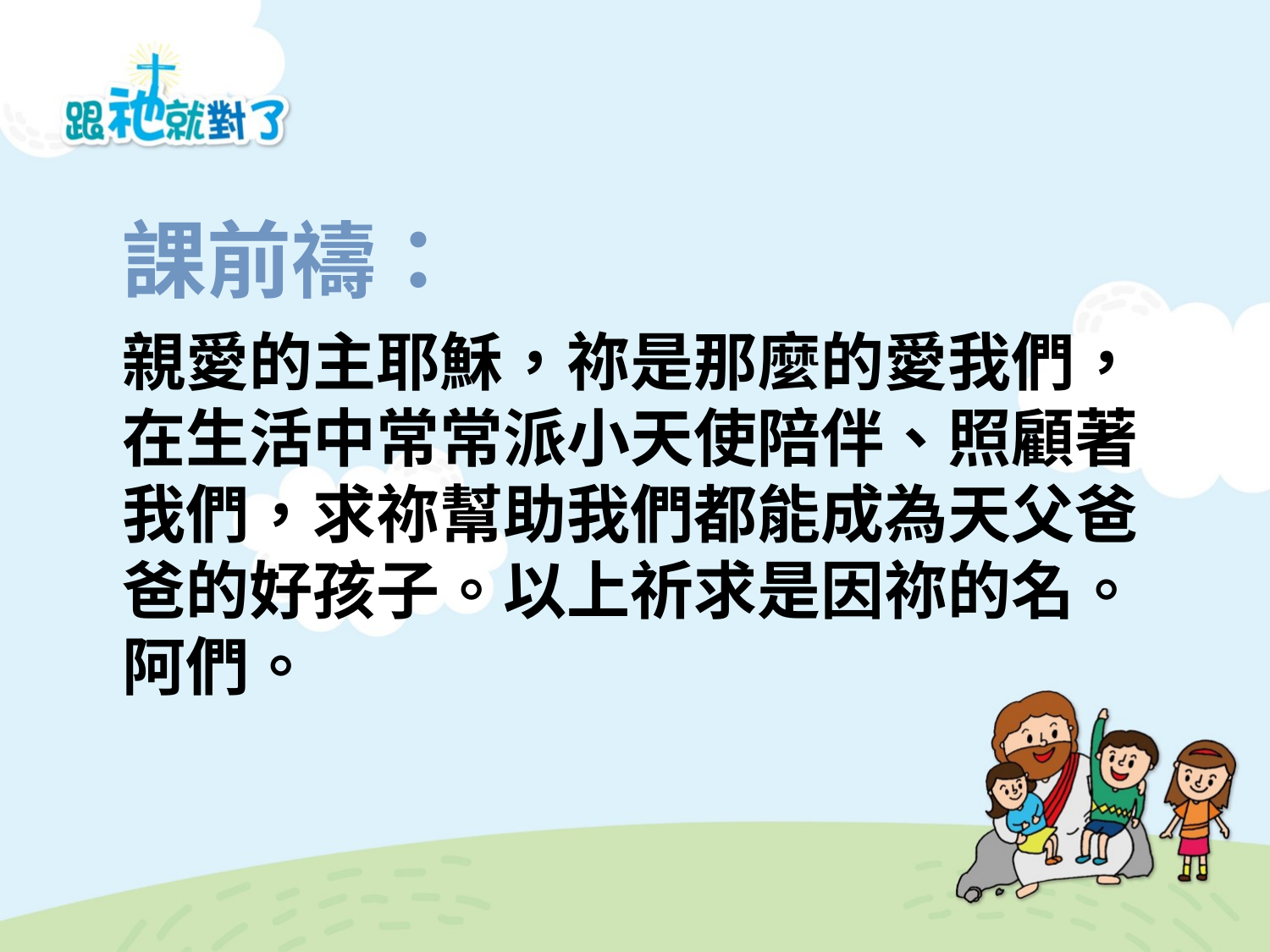

課前禱：
親愛的主耶穌，祢是那麼的愛我們，在生活中常常派小天使陪伴、照顧著我們，求祢幫助我們都能成為天父爸爸的好孩子。以上祈求是因祢的名。阿們。